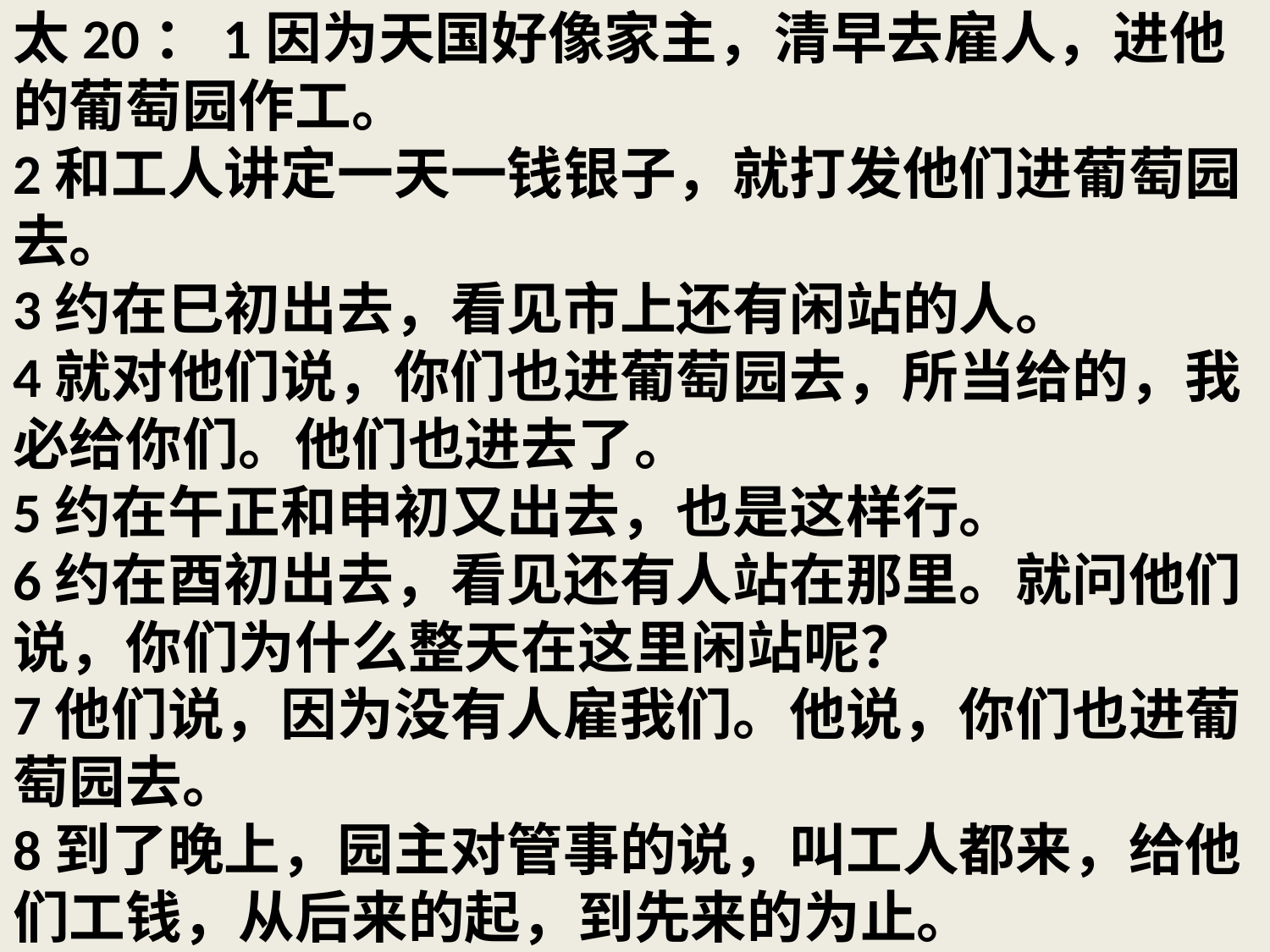

# 太20：1因为天国好像家主，清早去雇人，进他的葡萄园作工。 2和工人讲定一天一钱银子，就打发他们进葡萄园去。 3约在巳初出去，看见市上还有闲站的人。 4就对他们说，你们也进葡萄园去，所当给的，我必给你们。他们也进去了。 5约在午正和申初又出去，也是这样行。 6约在酉初出去，看见还有人站在那里。就问他们说，你们为什么整天在这里闲站呢？ 7他们说，因为没有人雇我们。他说，你们也进葡萄园去。 8到了晚上，园主对管事的说，叫工人都来，给他们工钱，从后来的起，到先来的为止。